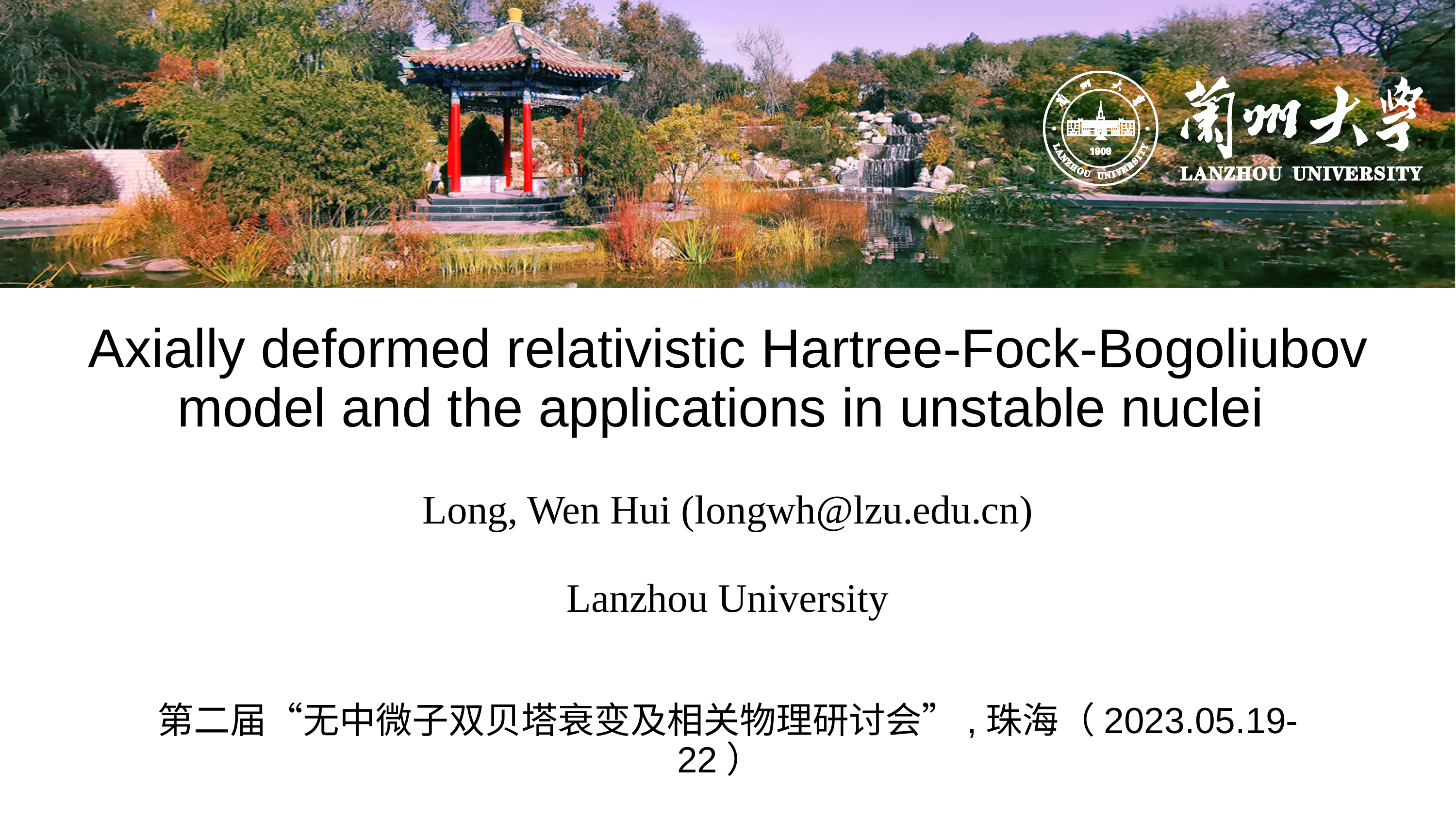

# Axially deformed relativistic Hartree-Fock-Bogoliubov model and the applications in unstable nuclei
Long, Wen Hui (longwh@lzu.edu.cn)
Lanzhou University
第二届“无中微子双贝塔衰变及相关物理研讨会”,珠海（2023.05.19-22）